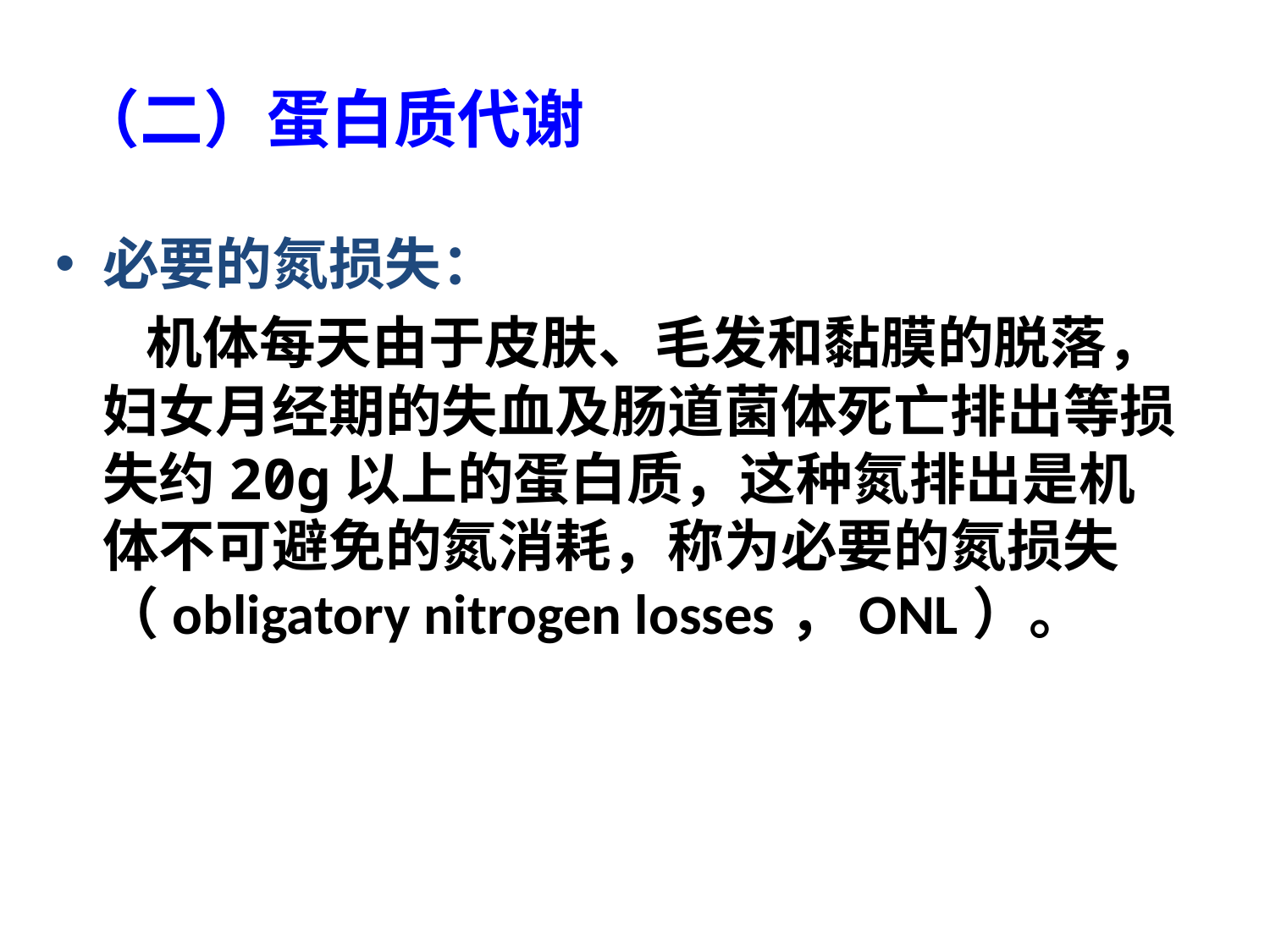

# （二）蛋白质代谢
必要的氮损失：
      机体每天由于皮肤、毛发和黏膜的脱落，妇女月经期的失血及肠道菌体死亡排出等损失约20g以上的蛋白质，这种氮排出是机体不可避免的氮消耗，称为必要的氮损失（obligatory nitrogen losses，ONL）。